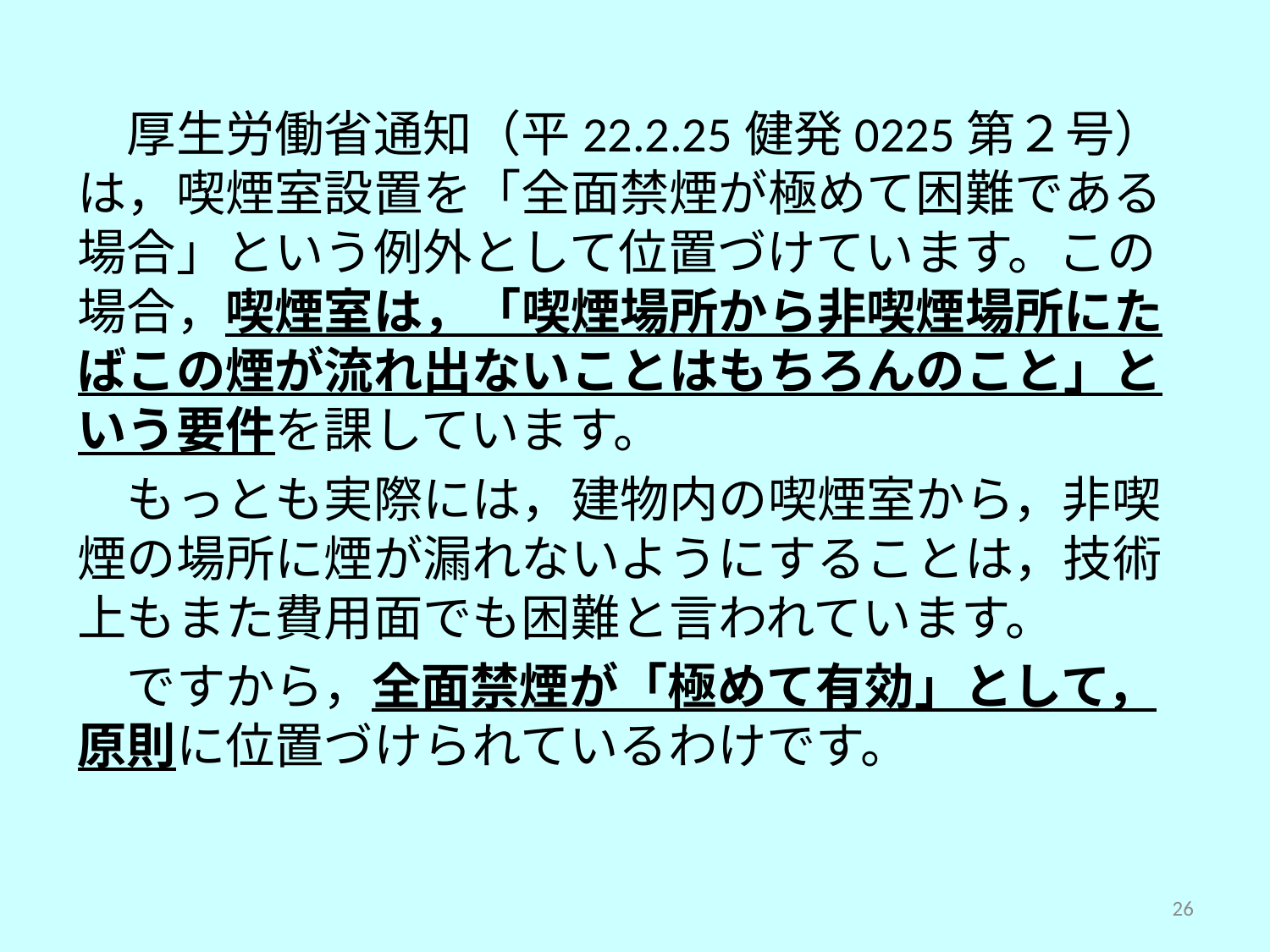

厚生労働省通知（平22.2.25健発0225第２号）は，喫煙室設置を「全面禁煙が極めて困難である場合」という例外として位置づけています。この場合，喫煙室は，「喫煙場所から非喫煙場所にたばこの煙が流れ出ないことはもちろんのこと」という要件を課しています。
　もっとも実際には，建物内の喫煙室から，非喫煙の場所に煙が漏れないようにすることは，技術上もまた費用面でも困難と言われています。
　ですから，全面禁煙が「極めて有効」として，原則に位置づけられているわけです。

26